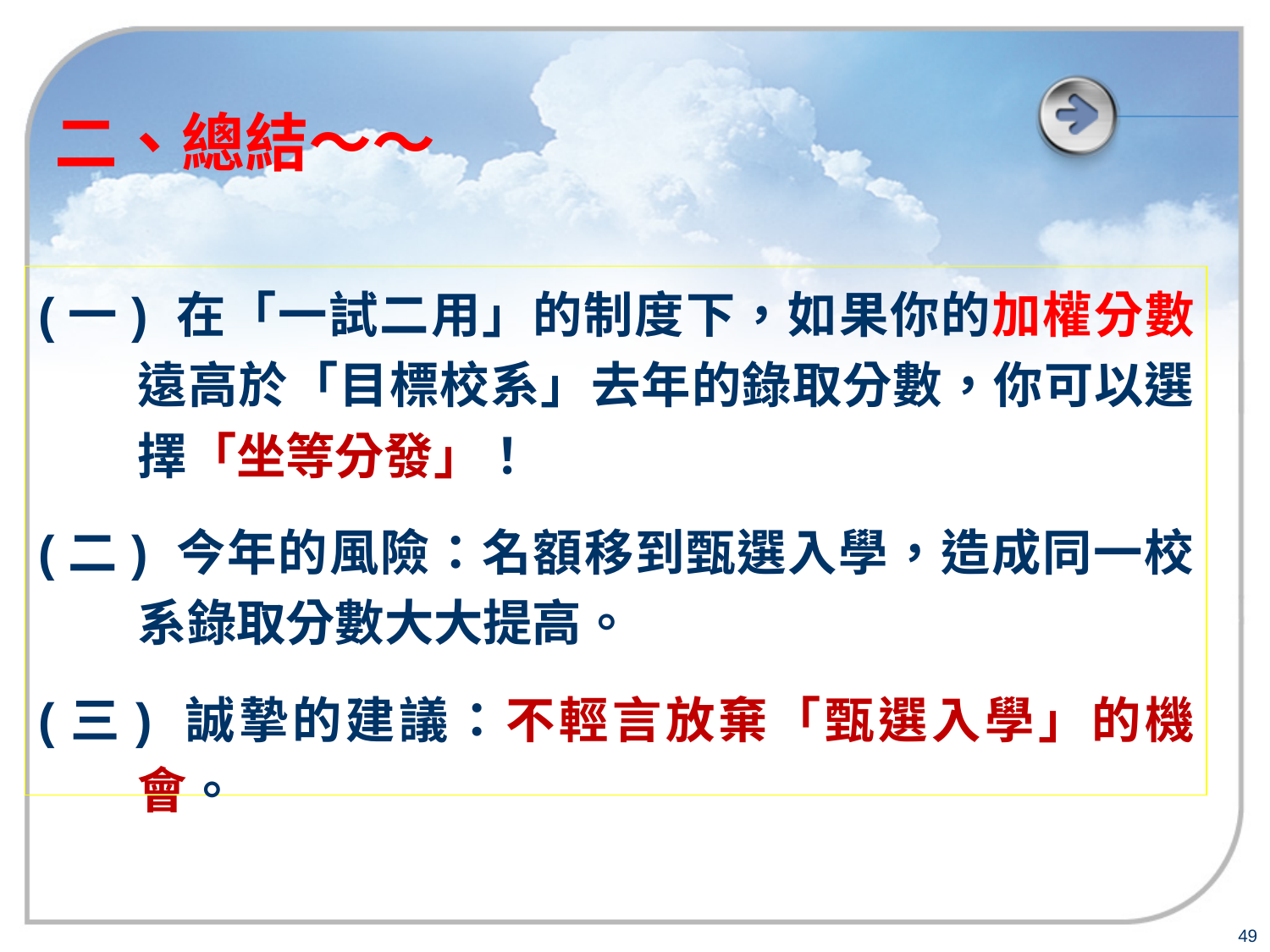

二、總結～～
(一) 在「一試二用」的制度下，如果你的加權分數遠高於「目標校系」去年的錄取分數，你可以選擇「坐等分發」！
(二) 今年的風險：名額移到甄選入學，造成同一校系錄取分數大大提高。
(三) 誠摯的建議：不輕言放棄「甄選入學」的機會。
49